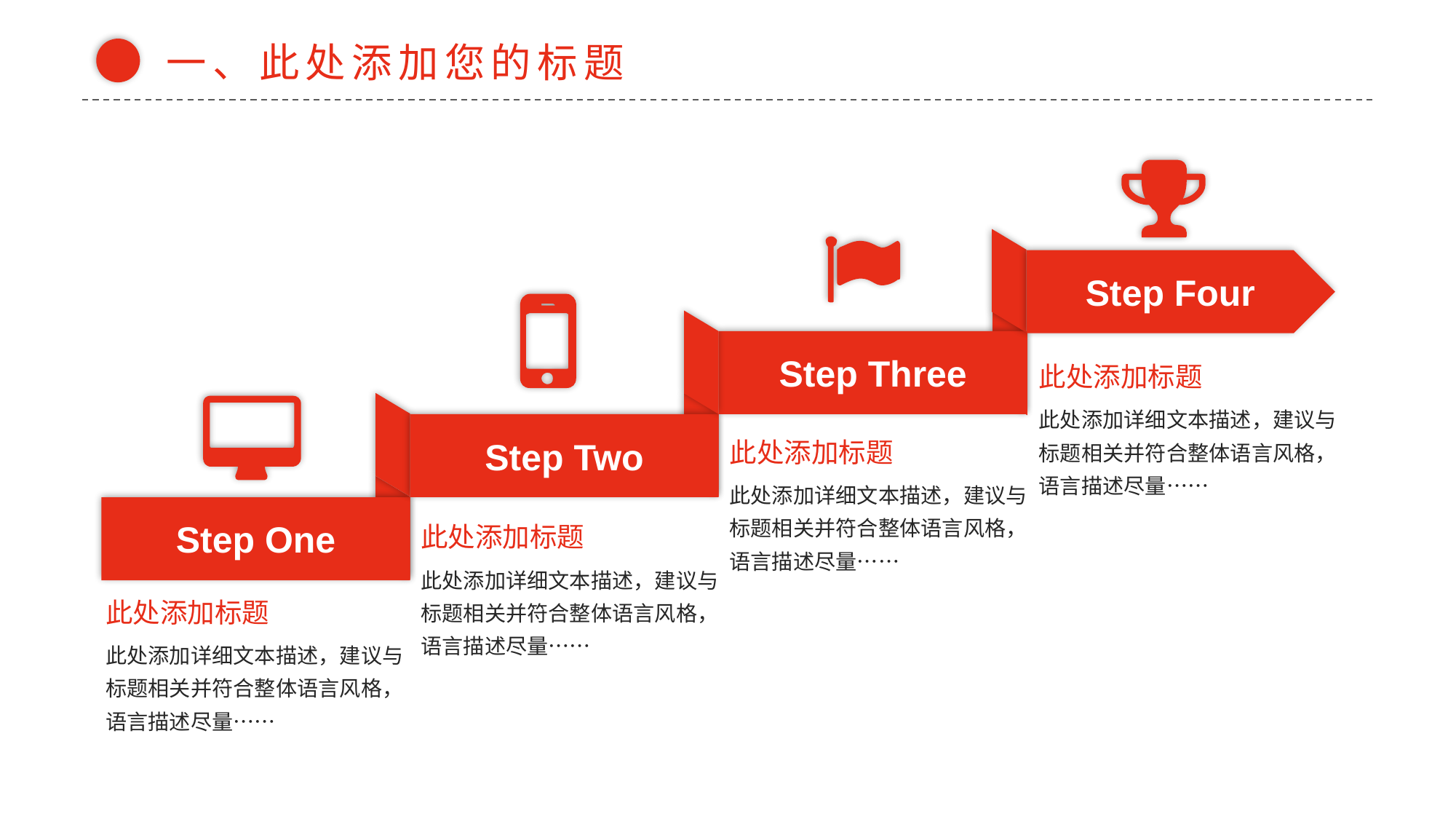

一、此处添加您的标题

Step Four

Step Three

Step Two

此处添加标题
此处添加详细文本描述，建议与标题相关并符合整体语言风格，语言描述尽量……

Step One

此处添加标题
此处添加详细文本描述，建议与标题相关并符合整体语言风格，语言描述尽量……
此处添加标题
此处添加详细文本描述，建议与标题相关并符合整体语言风格，语言描述尽量……
此处添加标题
此处添加详细文本描述，建议与标题相关并符合整体语言风格，语言描述尽量……